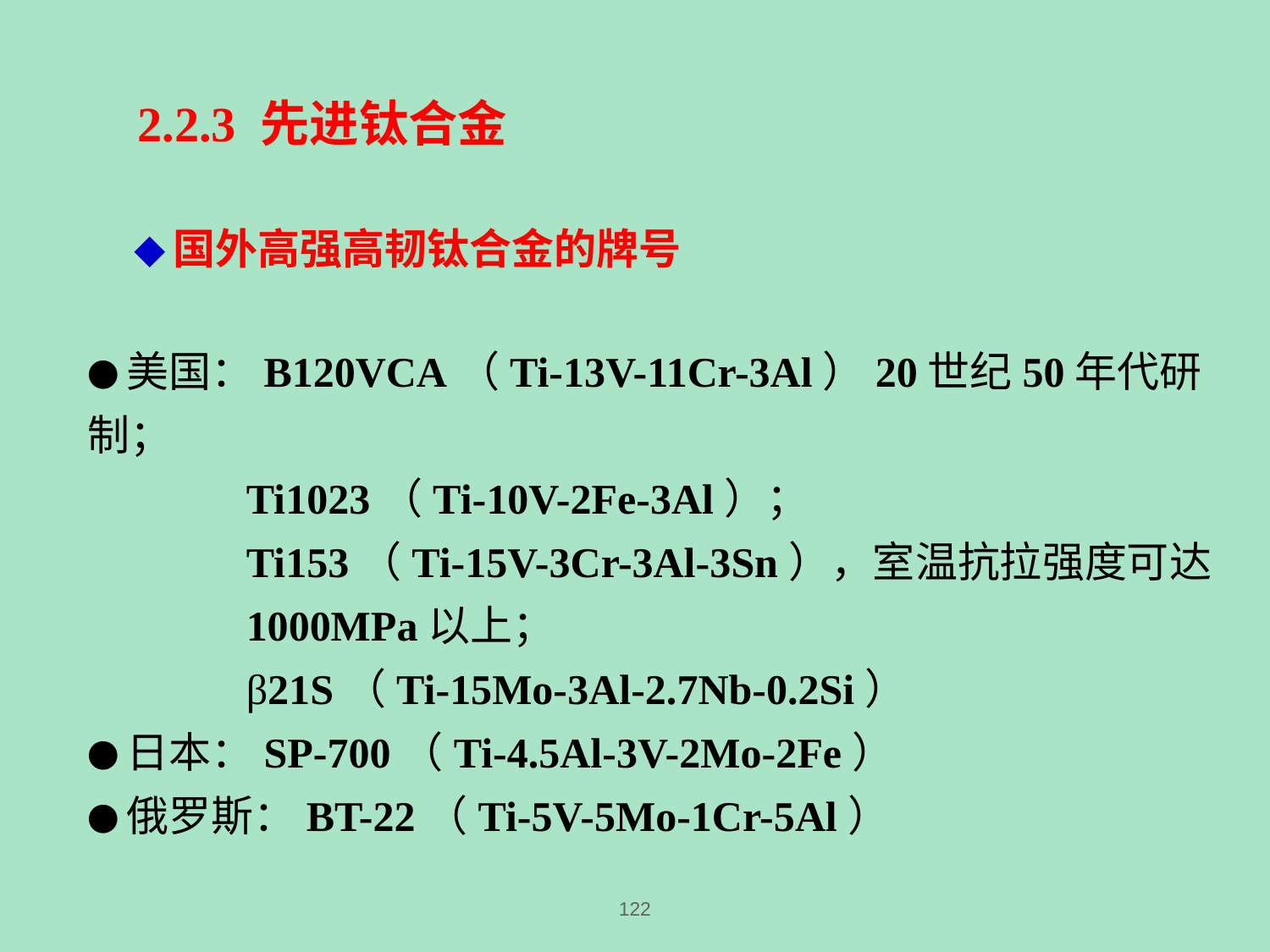

2.2.3 先进钛合金
◆国外高强高韧钛合金的牌号
●美国：B120VCA（Ti-13V-11Cr-3Al）20世纪50年代研制；
               Ti1023（Ti-10V-2Fe-3Al）；
               Ti153（Ti-15V-3Cr-3Al-3Sn），室温抗拉强度可达
               1000MPa以上；
               β21S（Ti-15Mo-3Al-2.7Nb-0.2Si）
●日本：SP-700（Ti-4.5Al-3V-2Mo-2Fe）
●俄罗斯：BT-22（Ti-5V-5Mo-1Cr-5Al）
122